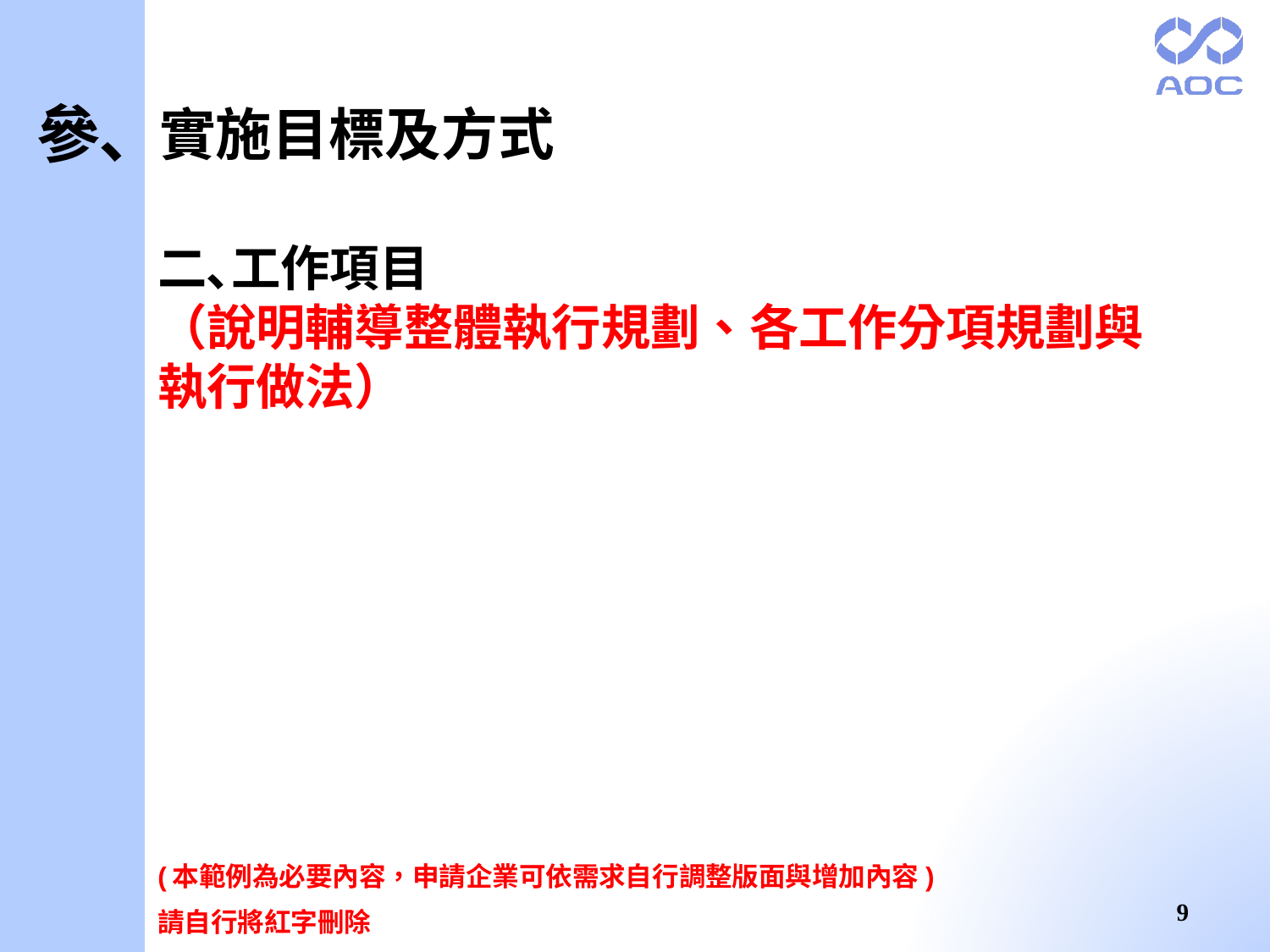

參､
實施目標及方式
二､工作項目
（說明輔導整體執行規劃、各工作分項規劃與執行做法）
(本範例為必要內容，申請企業可依需求自行調整版面與增加內容)
請自行將紅字刪除